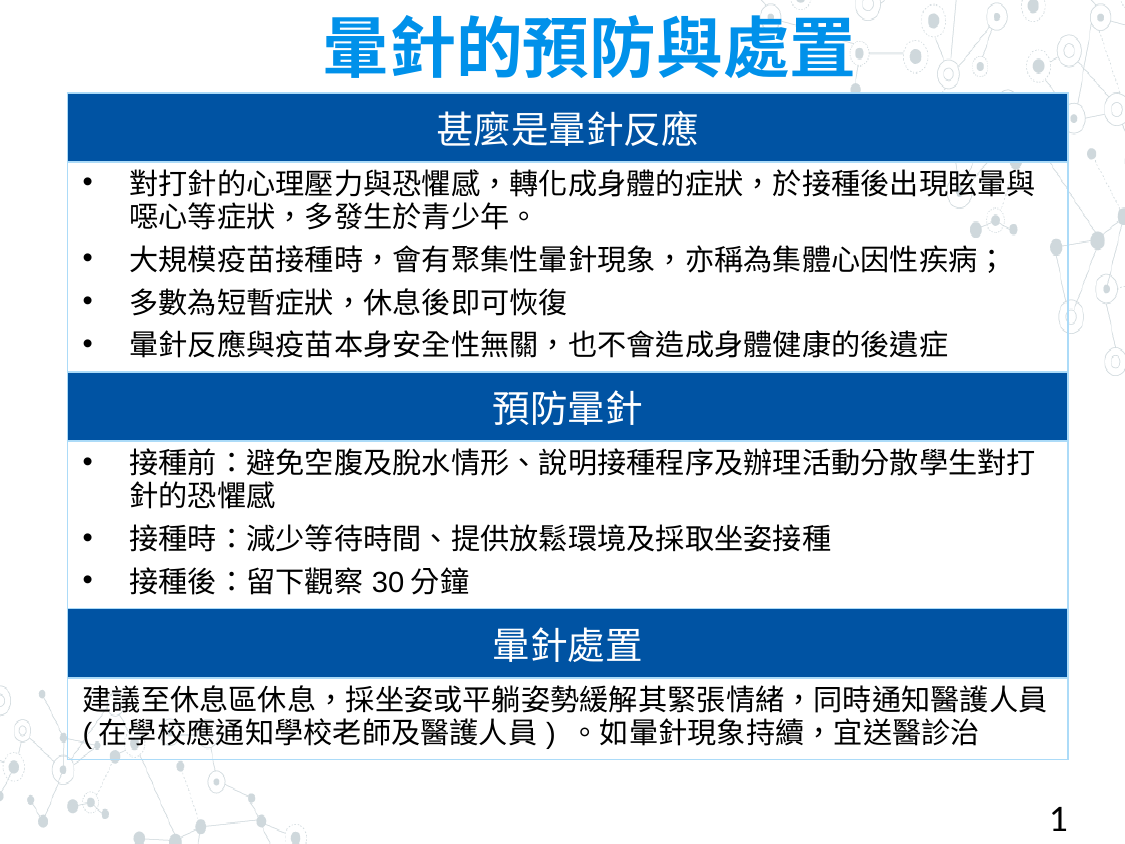

# 暈針的預防與處置
| 甚麼是暈針反應 |
| --- |
| 對打針的心理壓力與恐懼感，轉化成身體的症狀，於接種後出現眩暈與噁心等症狀，多發生於青少年。 大規模疫苗接種時，會有聚集性暈針現象，亦稱為集體心因性疾病； 多數為短暫症狀，休息後即可恢復 暈針反應與疫苗本身安全性無關，也不會造成身體健康的後遺症 |
| 預防暈針 |
| 接種前：避免空腹及脫水情形、說明接種程序及辦理活動分散學生對打針的恐懼感 接種時：減少等待時間、提供放鬆環境及採取坐姿接種 接種後：留下觀察30分鐘 |
| 暈針處置 |
| 建議至休息區休息，採坐姿或平躺姿勢緩解其緊張情緒，同時通知醫護人員(在學校應通知學校老師及醫護人員) 。如暈針現象持續，宜送醫診治 |
10